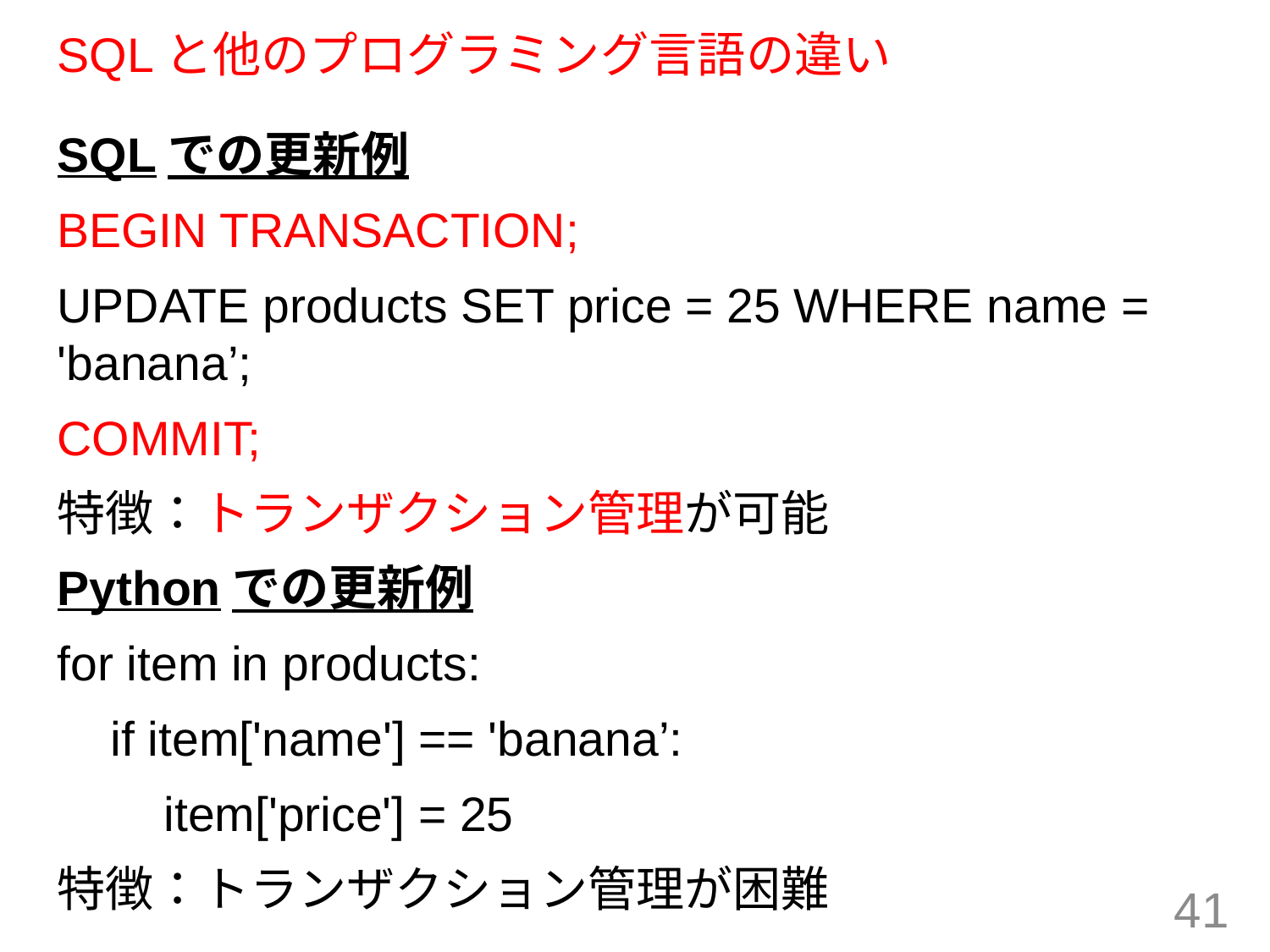

# SQLと他のプログラミング言語の違い
SQLでの更新例
BEGIN TRANSACTION;
UPDATE products SET price = 25 WHERE name = 'banana’;
COMMIT;
特徴：トランザクション管理が可能
Pythonでの更新例
for item in products:
    if item['name'] == 'banana’:
        item['price'] = 25
特徴：トランザクション管理が困難
41